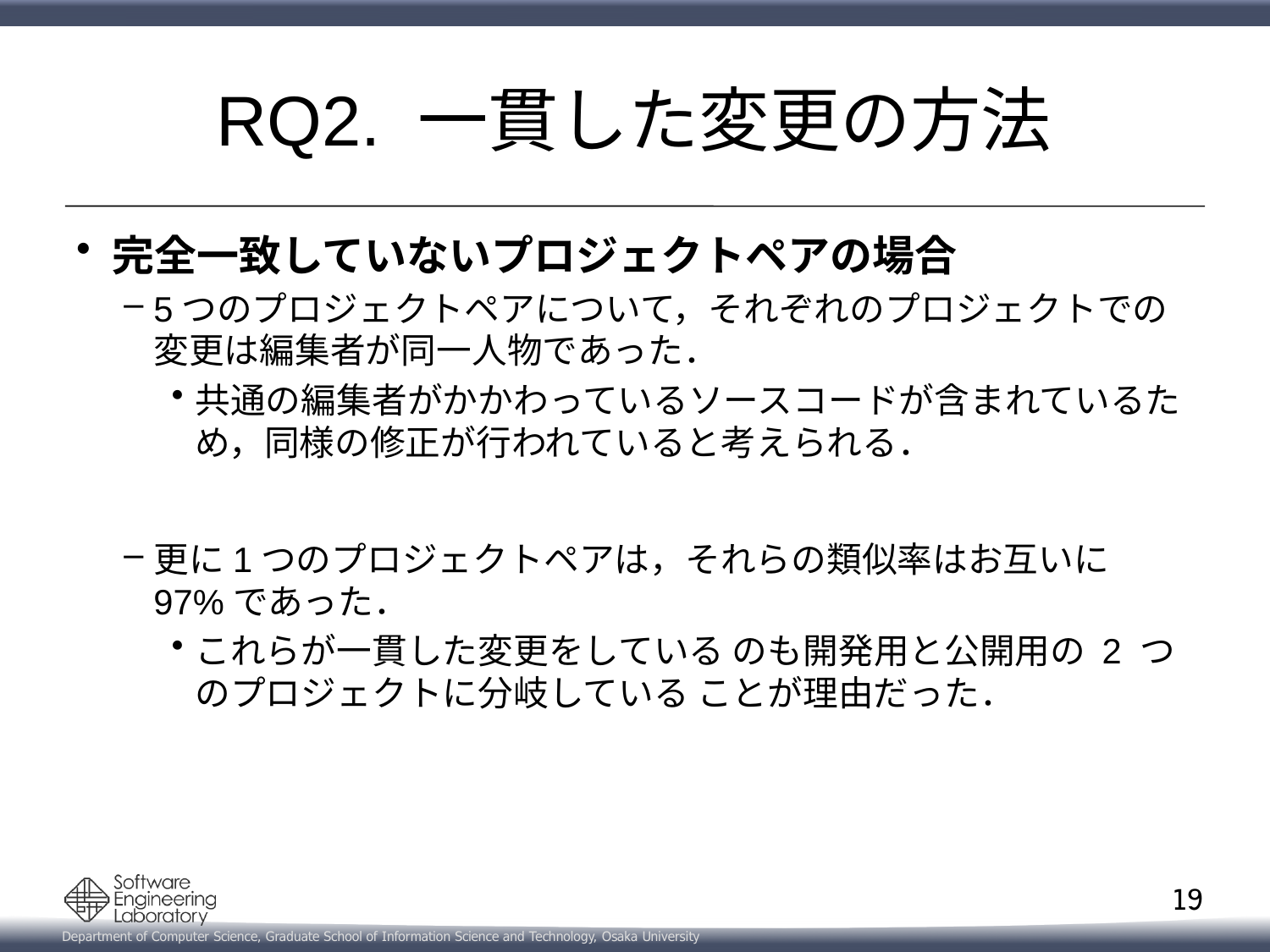

# RQ2. 一貫した変更の方法
完全一致していないプロジェクトペアの場合
5つのプロジェクトペアについて，それぞれのプロジェクトでの変更は編集者が同一人物であった．
共通の編集者がかかわっているソースコードが含まれているため，同様の修正が行われていると考えられる．

更に1つのプロジェクトペアは，それらの類似率はお互いに
97%であった．
これらが一貫した変更をしている のも開発用と公開用の 2 つのプロジェクトに分岐している ことが理由だった．
19